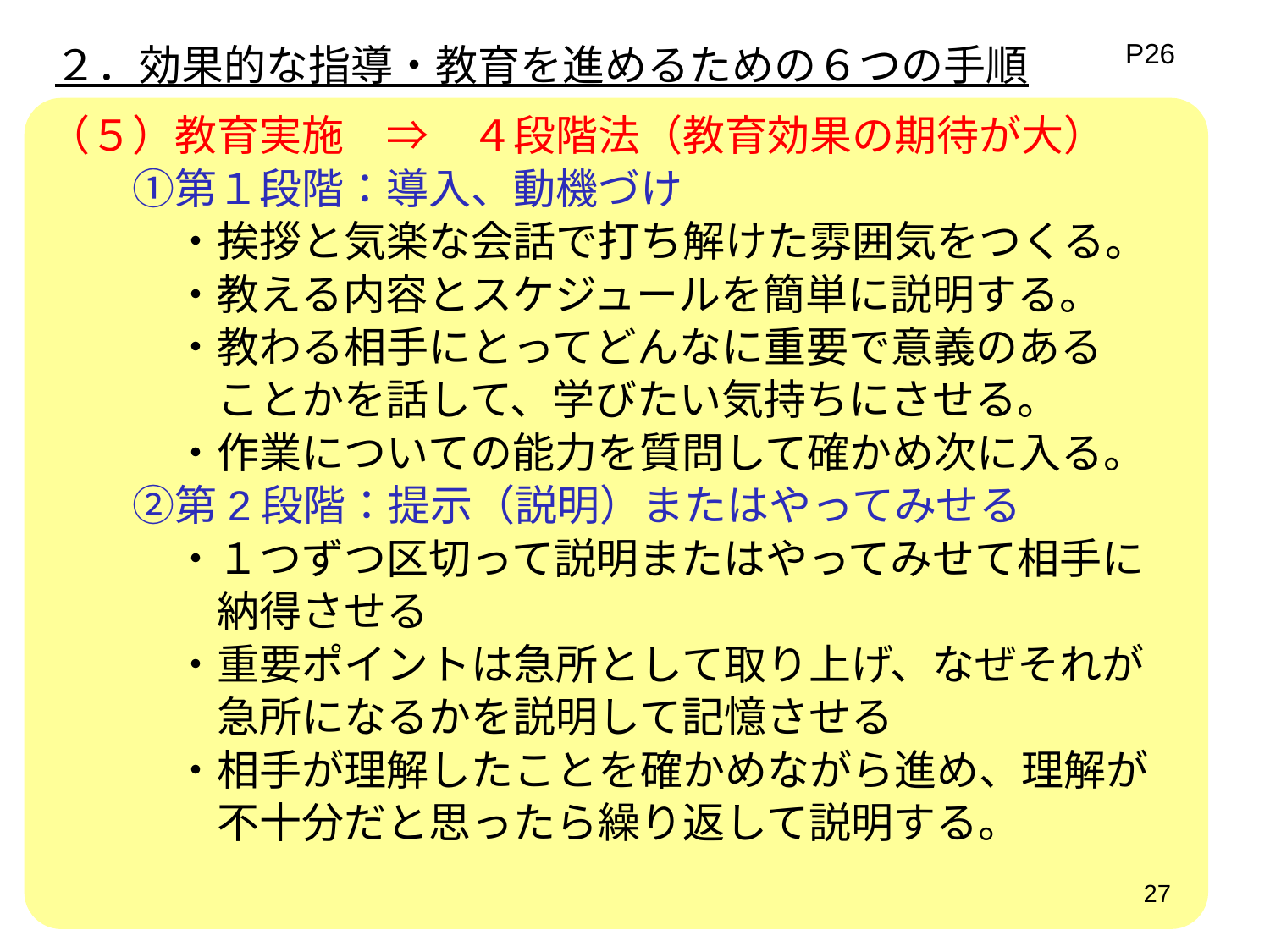

２．効果的な指導・教育を進めるための６つの手順
P26
（５）教育実施　⇒　４段階法（教育効果の期待が大）
　　①第１段階：導入、動機づけ
　　　・挨拶と気楽な会話で打ち解けた雰囲気をつくる。
　　　・教える内容とスケジュールを簡単に説明する。
　　　・教わる相手にとってどんなに重要で意義のある
　　　　ことかを話して、学びたい気持ちにさせる。
　　　・作業についての能力を質問して確かめ次に入る。
　　②第2段階：提示（説明）またはやってみせる
　　　・１つずつ区切って説明またはやってみせて相手に
　　　　納得させる
　　　・重要ポイントは急所として取り上げ、なぜそれが
　　　　急所になるかを説明して記憶させる
　　　・相手が理解したことを確かめながら進め、理解が
　　　　不十分だと思ったら繰り返して説明する。
27